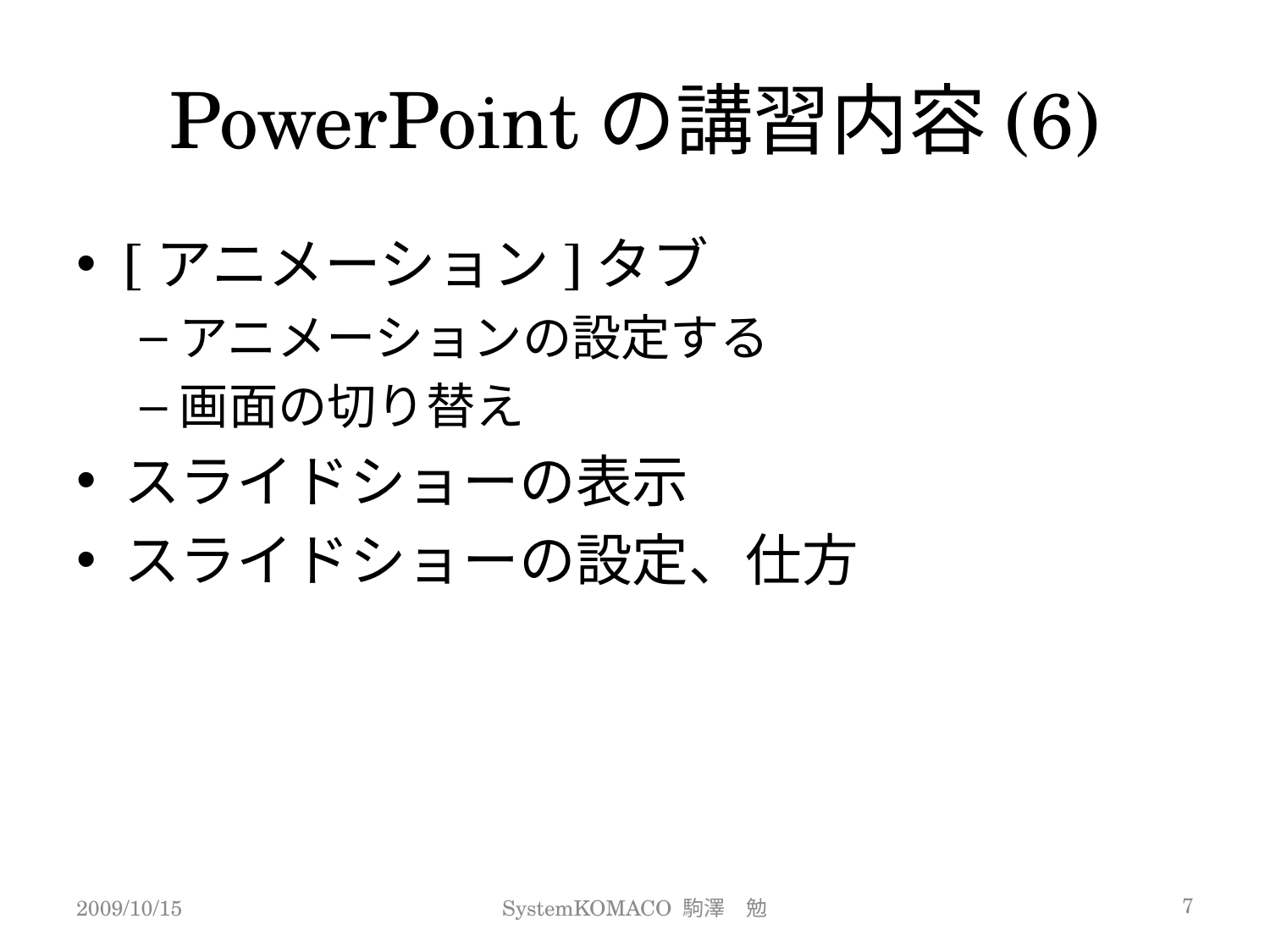

# PowerPointの講習内容(6)
[アニメーション]タブ
アニメーションの設定する
画面の切り替え
スライドショーの表示
スライドショーの設定、仕方

2009/10/15
SystemKOMACO 駒澤　勉
7